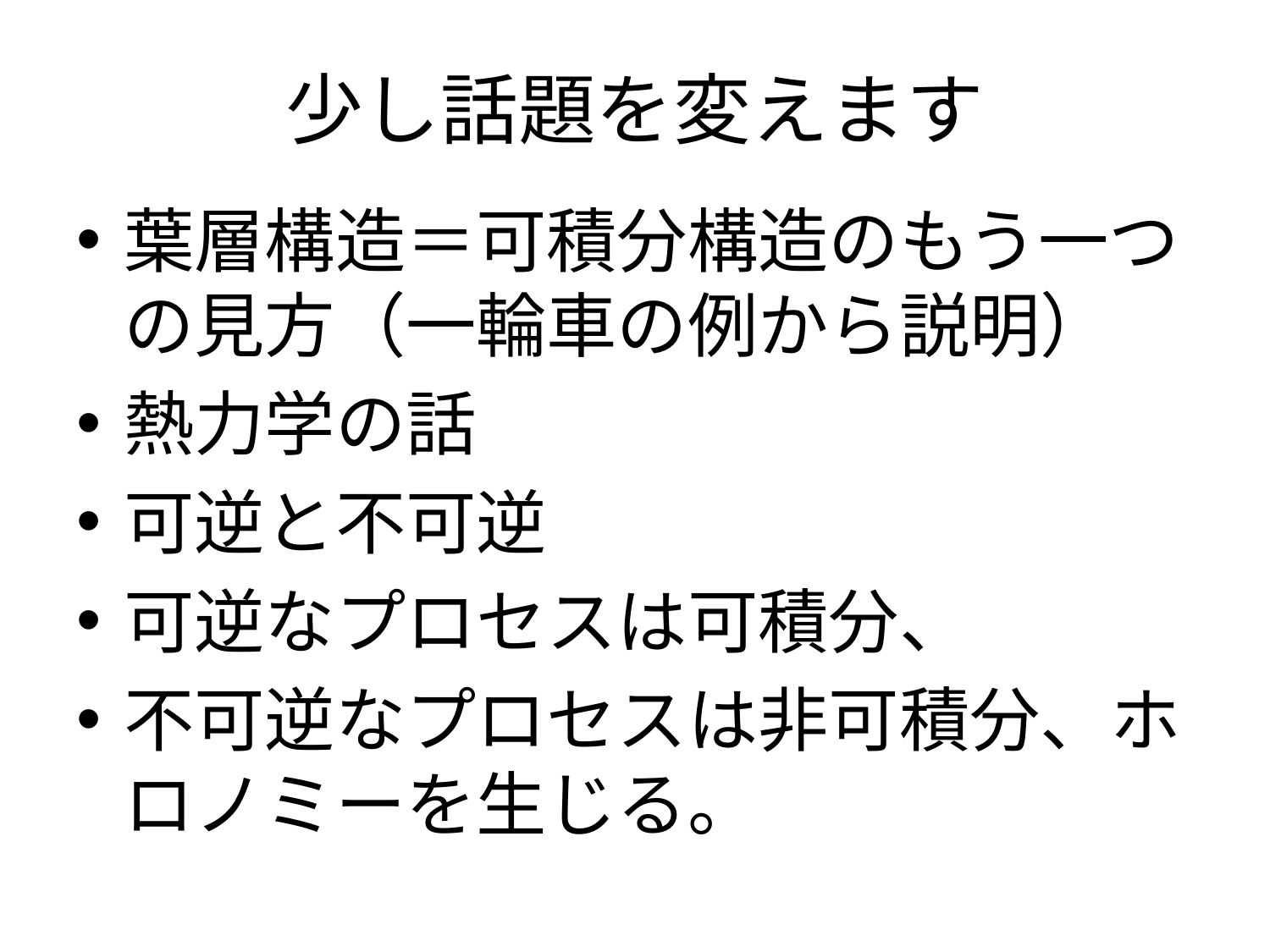

# 少し話題を変えます
葉層構造＝可積分構造のもう一つの見方（一輪車の例から説明）
熱力学の話
可逆と不可逆
可逆なプロセスは可積分、
不可逆なプロセスは非可積分、ホロノミーを生じる。